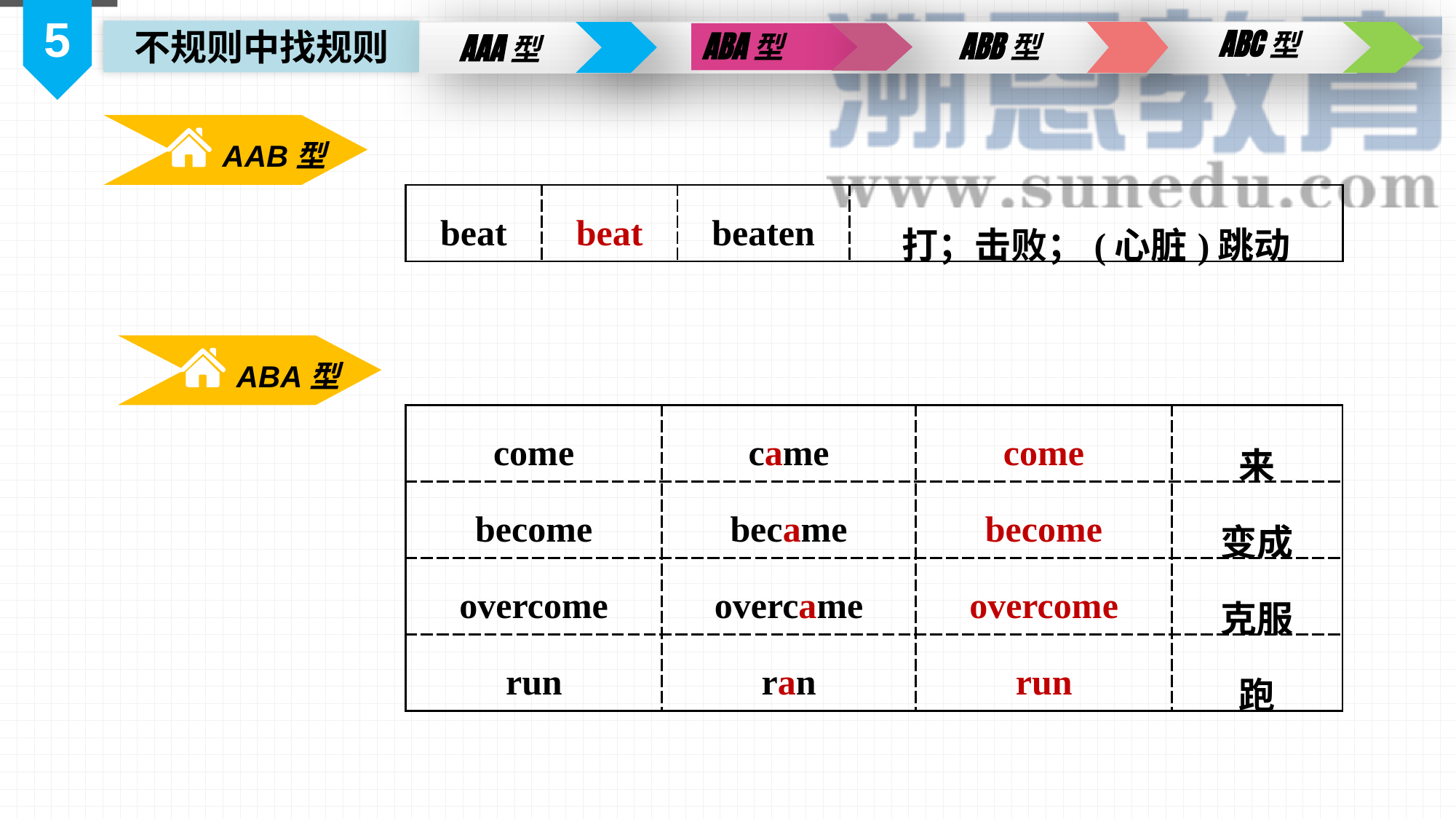

5
ABC型
不规则中找规则

ABB型
ABA型

AAA型

AAB型
| beat | beat | beaten | 打；击败；(心脏)跳动 |
| --- | --- | --- | --- |

ABA型
| come | came | come | 来 |
| --- | --- | --- | --- |
| become | became | become | 变成 |
| overcome | overcame | overcome | 克服 |
| run | ran | run | 跑 |